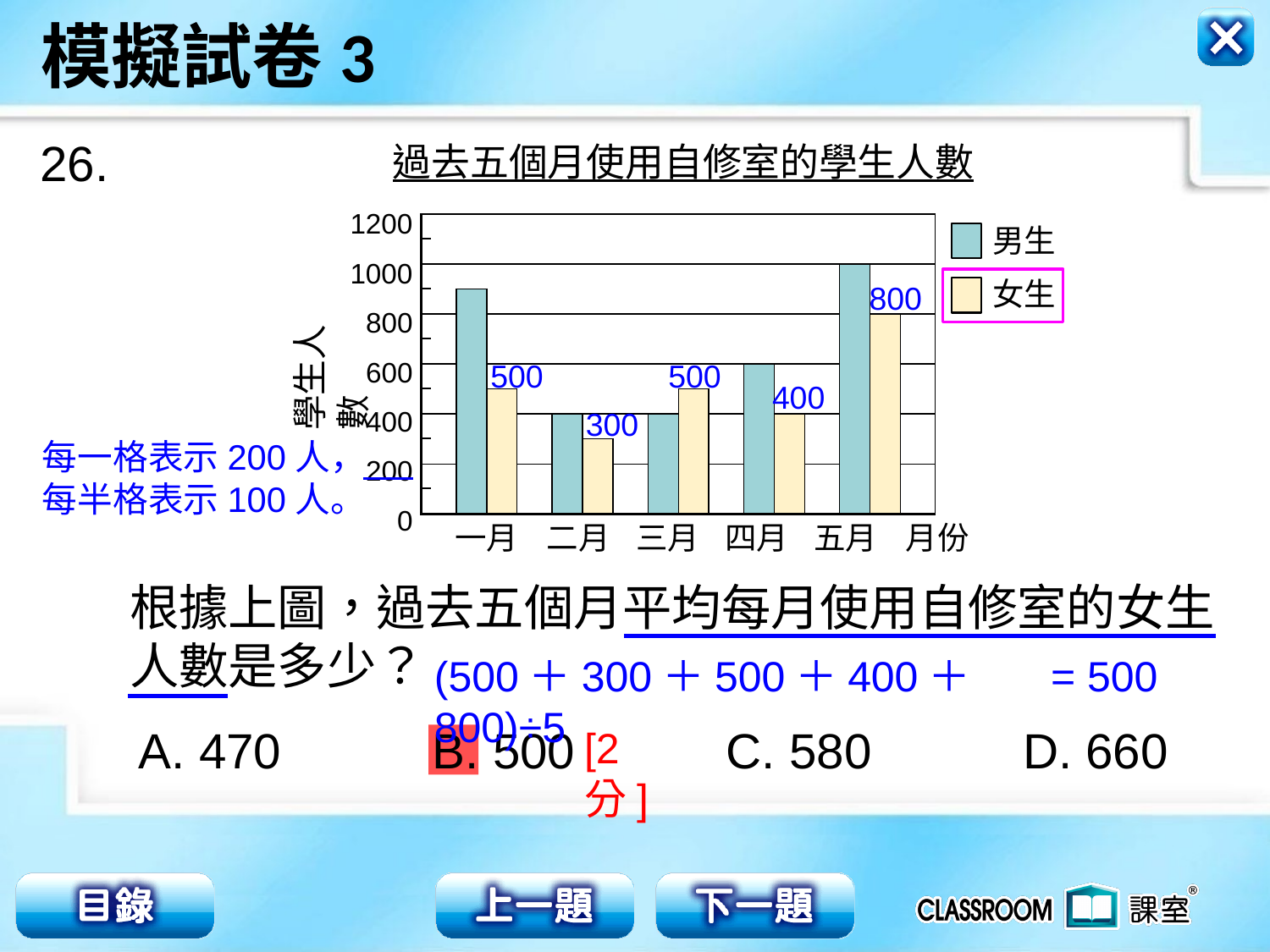

26.
過去五個月使用自修室的學生人數
1200
1000
800
600
400
200
0
學生人數
一月    二月    三月    四月    五月    月份
男生

女生

|  |  |  |  |  |  |  |  |  |  |  |  |  |  |  |  |
| --- | --- | --- | --- | --- | --- | --- | --- | --- | --- | --- | --- | --- | --- | --- | --- |
|  |  |  |  |  |  |  |  |  |  |  |  |  |  |  |  |
|  |  |  |  |  |  |  |  |  |  |  |  |  |  |  |  |
|  |  |  |  |  |  |  |  |  |  |  |  |  |  |  |  |
|  |  |  |  |  |  |  |  |  |  |  |  |  |  |  |  |
|  |  |  |  |  |  |  |  |  |  |  |  |  |  |  |  |
|  |  |  |  |  |  |  |  |  |  |  |  |  |  |  |  |
|  |  |  |  |  |  |  |  |  |  |  |  |  |  |  |  |
|  |  |  |  |  |  |  |  |  |  |  |  |  |  |  |  |
|  |  |  |  |  |  |  |  |  |  |  |  |  |  |  |  |
|  |  |  |  |  |  |  |  |  |  |  |  |  |  |  |  |
|  |  |  |  |  |  |  |  |  |  |  |  |  |  |  |  |

800
500
500
400
300
每一格表示200人，每半格表示100人。
根據上圖，過去五個月平均每月使用自修室的女生人數是多少？
(500＋300＋500＋400＋800)÷5
= 500
A. 470           B. 500           C. 580           D. 660
[2分]